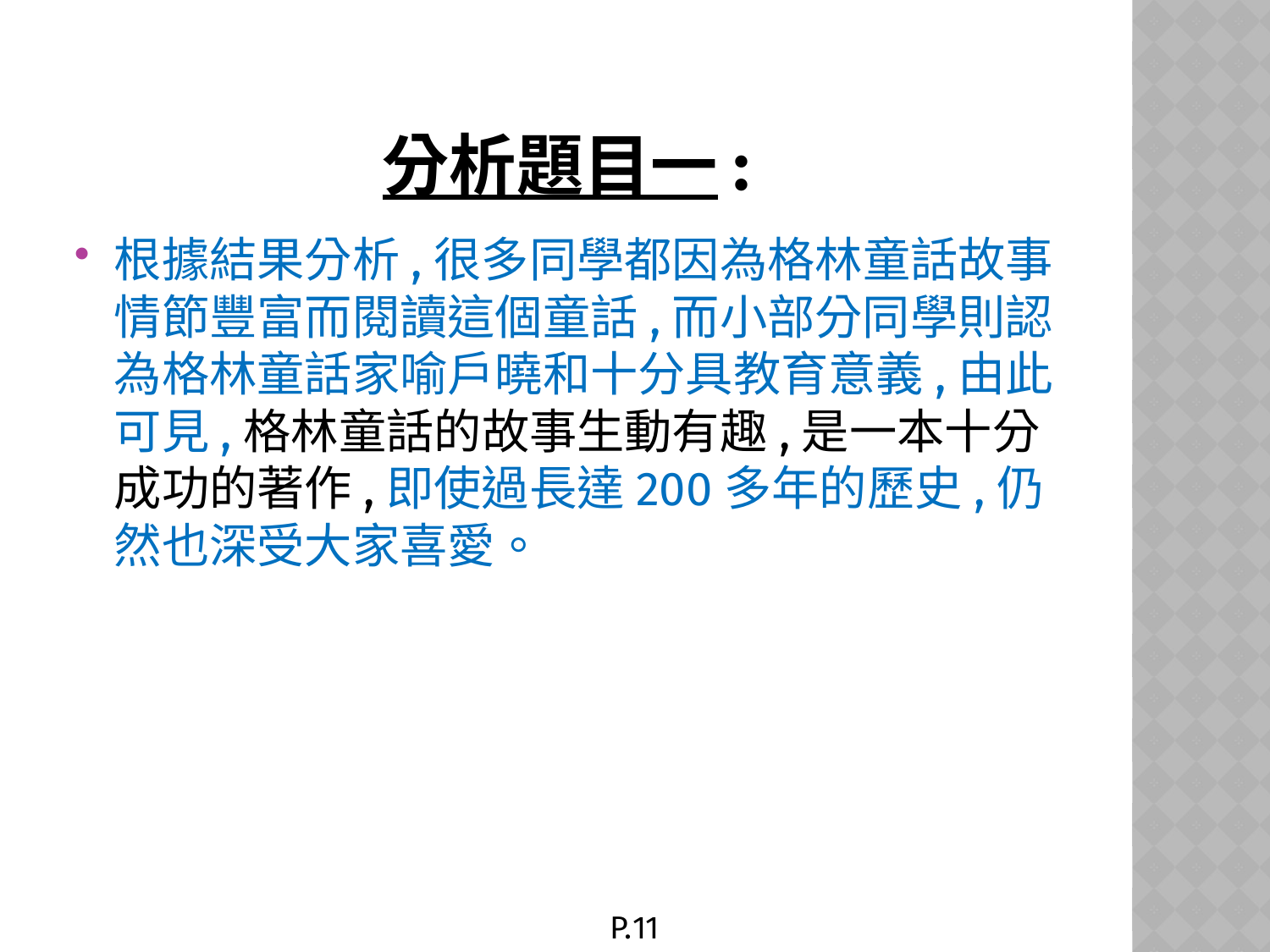

# 分析題目一:
根據結果分析,很多同學都因為格林童話故事情節豐富而閱讀這個童話,而小部分同學則認為格林童話家喻戶曉和十分具教育意義,由此可見,格林童話的故事生動有趣,是一本十分成功的著作,即使過長達200多年的歷史,仍然也深受大家喜愛。
P.11